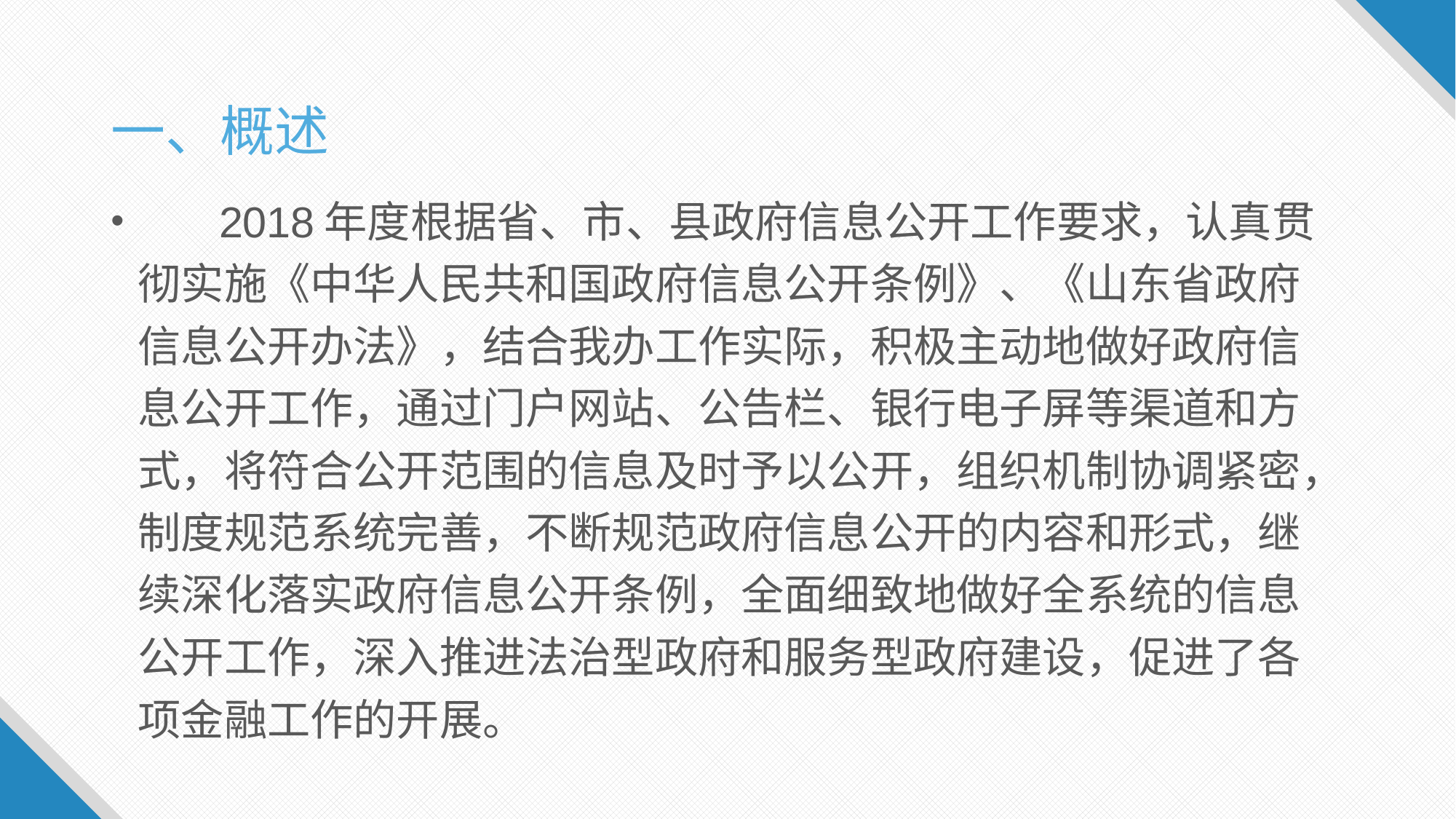

# 一、概述
       2018年度根据省、市、县政府信息公开工作要求，认真贯彻实施《中华人民共和国政府信息公开条例》、《山东省政府信息公开办法》，结合我办工作实际，积极主动地做好政府信息公开工作，通过门户网站、公告栏、银行电子屏等渠道和方式，将符合公开范围的信息及时予以公开，组织机制协调紧密，制度规范系统完善，不断规范政府信息公开的内容和形式，继续深化落实政府信息公开条例，全面细致地做好全系统的信息公开工作，深入推进法治型政府和服务型政府建设，促进了各项金融工作的开展。